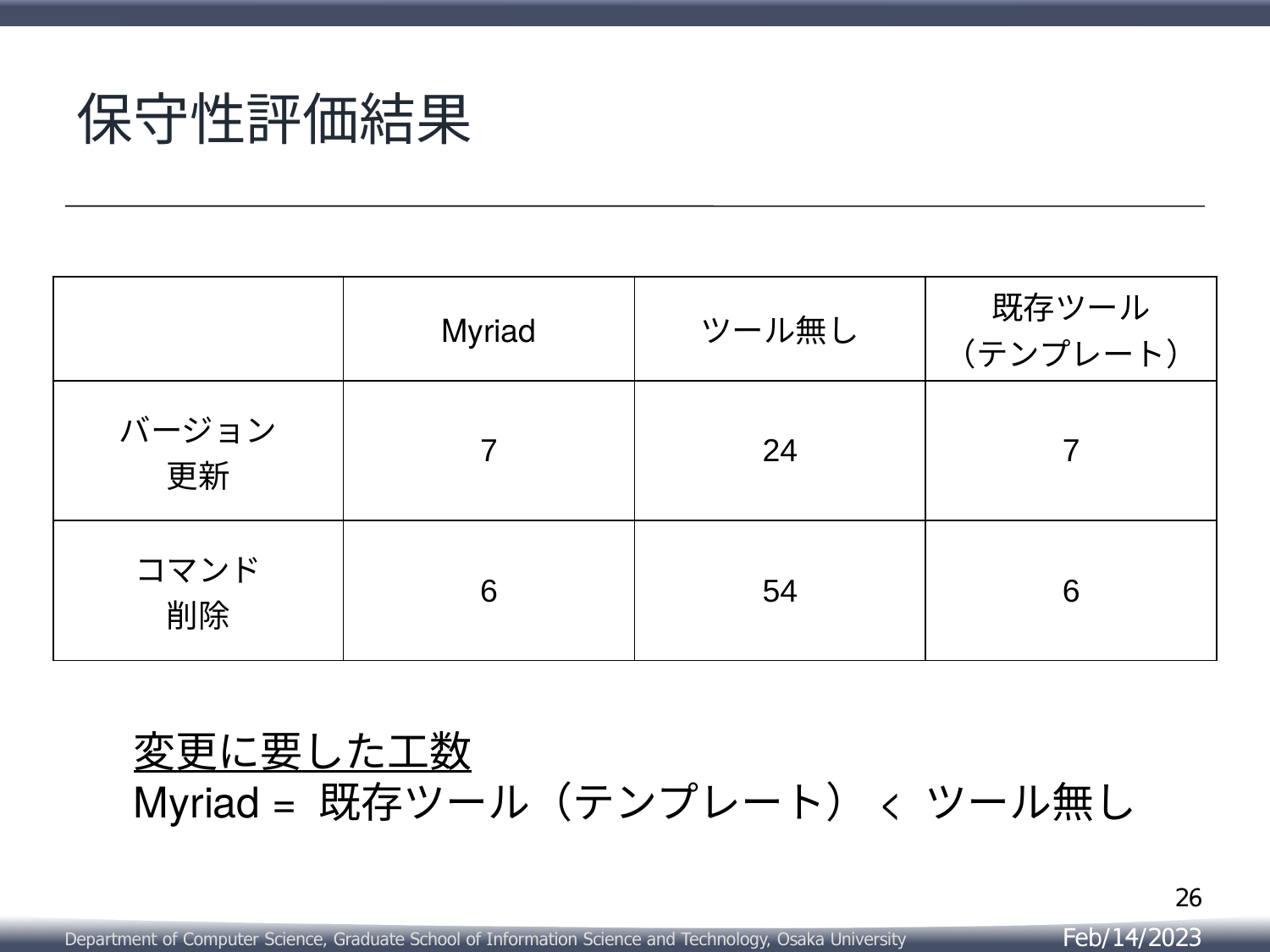

# 保守性評価結果
|  | Myriad | ツール無し | 既存ツール （テンプレート） |
| --- | --- | --- | --- |
| バージョン 更新 | 7 | 24 | 7 |
| コマンド 削除 | 6 | 54 | 6 |
変更に要した工数
Myriad = 既存ツール（テンプレート）< ツール無し
26
Feb/14/2023